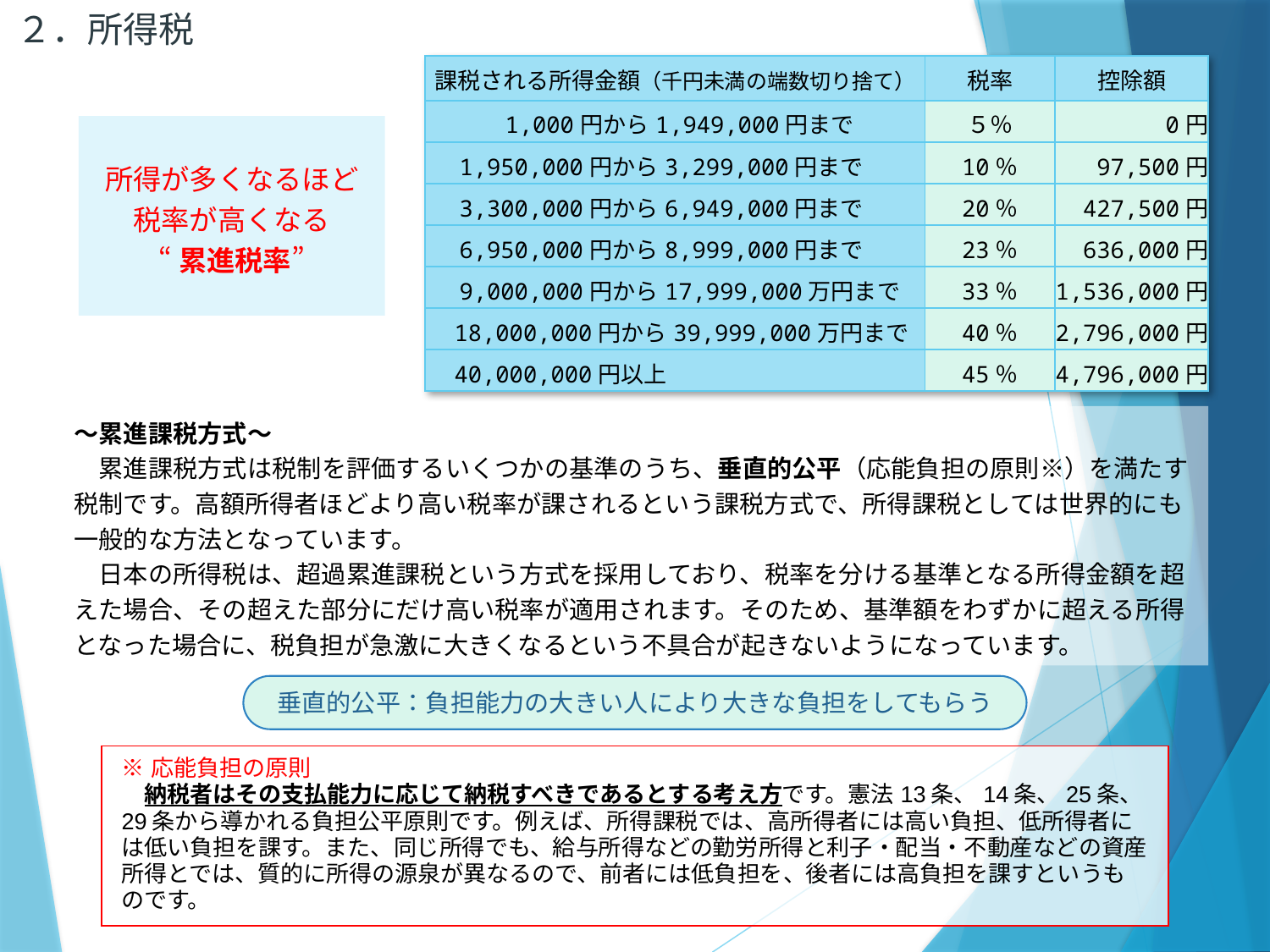

２．所得税
| 課税される所得金額（千円未満の端数切り捨て） | 税率 | 控除額 |
| --- | --- | --- |
| 1,000円から1,949,000円まで | ５％ | 0円 |
| 1,950,000円から3,299,000円まで | 10％ | 97,500円 |
| 3,300,000円から6,949,000円まで | 20％ | 427,500円 |
| 6,950,000円から8,999,000円まで | 23％ | 636,000円 |
| 9,000,000円から17,999,000万円まで | 33％ | 1,536,000円 |
| 18,000,000円から39,999,000万円まで | 40％ | 2,796,000円 |
| 40,000,000円以上 | 45％ | 4,796,000円 |
所得が多くなるほど
税率が高くなる
“累進税率”
～累進課税方式～
　累進課税方式は税制を評価するいくつかの基準のうち、垂直的公平（応能負担の原則※）を満たす税制です。高額所得者ほどより高い税率が課されるという課税方式で、所得課税としては世界的にも一般的な方法となっています。
　日本の所得税は、超過累進課税という方式を採用しており、税率を分ける基準となる所得金額を超えた場合、その超えた部分にだけ高い税率が適用されます。そのため、基準額をわずかに超える所得となった場合に、税負担が急激に大きくなるという不具合が起きないようになっています。
垂直的公平：負担能力の大きい人により大きな負担をしてもらう
| ※応能負担の原則 　納税者はその支払能力に応じて納税すべきであるとする考え方です。憲法13条、14条、25条、29条から導かれる負担公平原則です。例えば、所得課税では、高所得者には高い負担、低所得者には低い負担を課す。また、同じ所得でも、給与所得などの勤労所得と利子・配当・不動産などの資産所得とでは、質的に所得の源泉が異なるので、前者には低負担を、後者には高負担を課すというものです。 |
| --- |